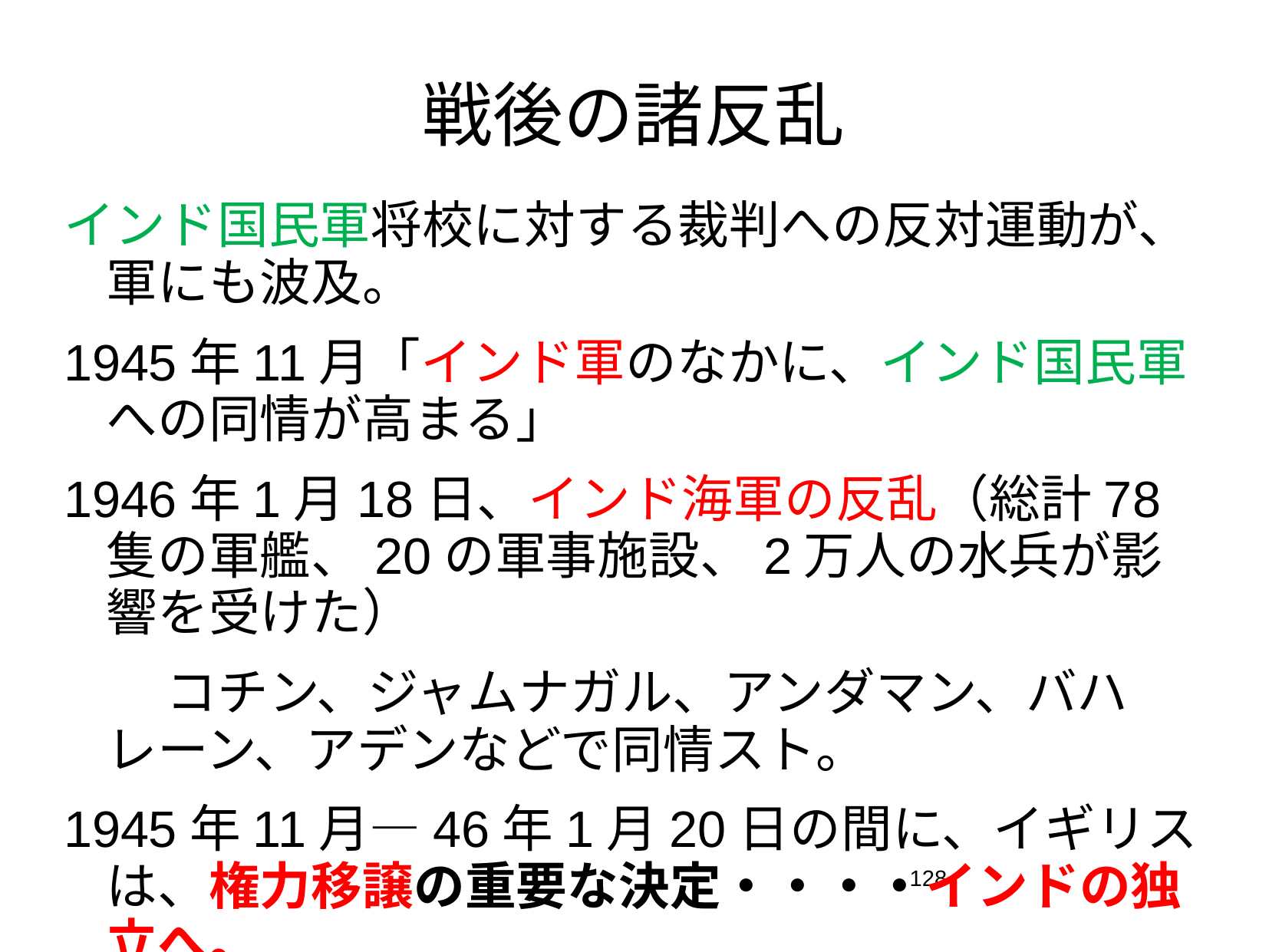

# 戦後の諸反乱
インド国民軍将校に対する裁判への反対運動が、軍にも波及。
1945年11月「インド軍のなかに、インド国民軍への同情が高まる」
1946年1月18日、インド海軍の反乱（総計78隻の軍艦、20の軍事施設、2万人の水兵が影響を受けた）
　　コチン、ジャムナガル、アンダマン、バハレーン、アデンなどで同情スト。
1945年11月―46年1月20日の間に、イギリスは、権力移譲の重要な決定・・・・インドの独立へ。
128